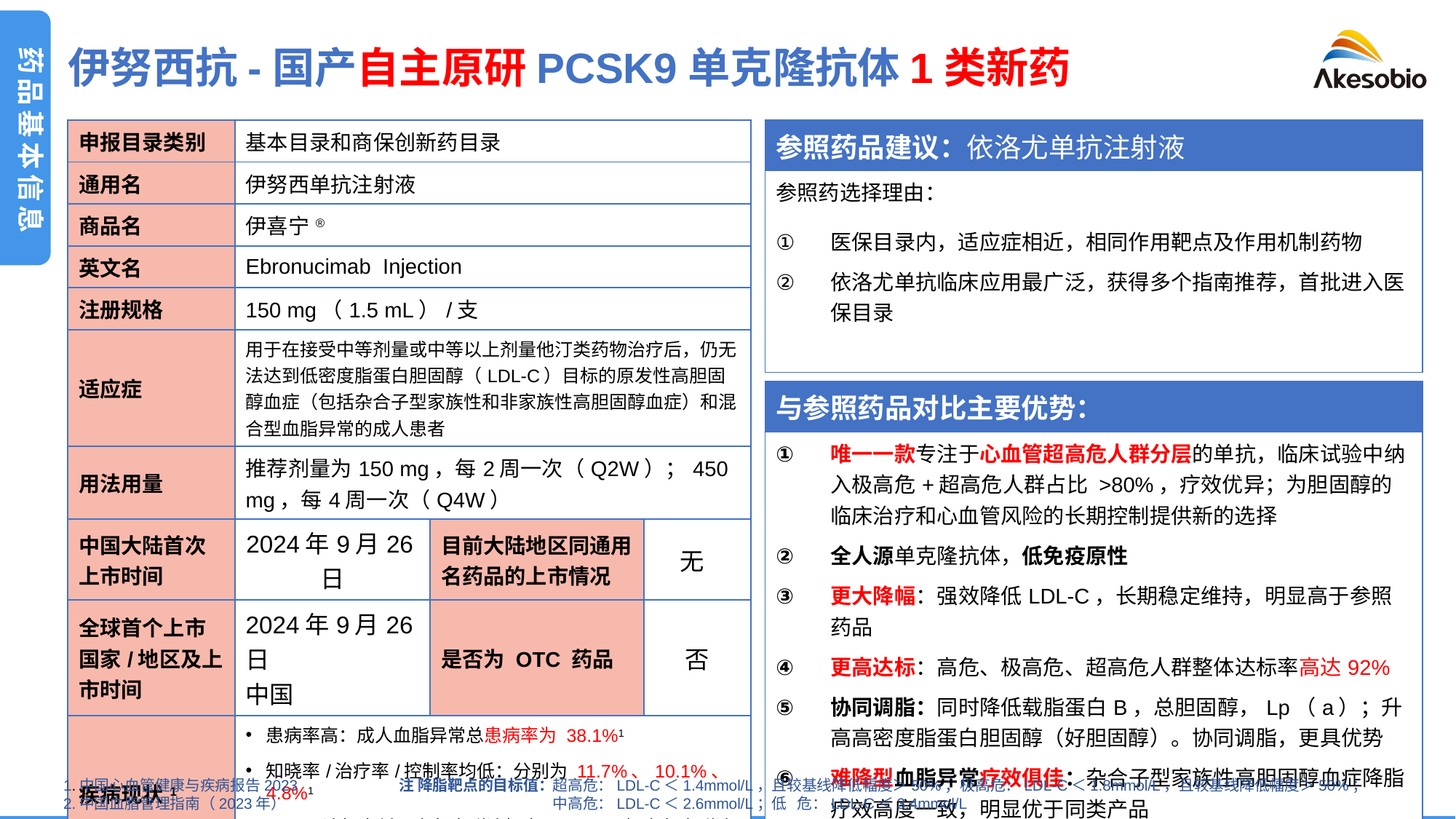

药品基本信息
伊努西抗-国产自主原研PCSK9单克隆抗体1类新药
| 申报目录类别 | 基本目录和商保创新药目录 |  |  |
| --- | --- | --- | --- |
| 通用名 | 伊努西单抗注射液 |  |  |
| 商品名 | 伊喜宁® |  |  |
| 英文名 | Ebronucimab Injection |  |  |
| 注册规格 | 150 mg（1.5 mL）/支 |  |  |
| 适应症 | 用于在接受中等剂量或中等以上剂量他汀类药物治疗后，仍无法达到低密度脂蛋白胆固醇（LDL-C）目标的原发性高胆固醇血症（包括杂合子型家族性和非家族性高胆固醇血症）和混合型血脂异常的成人患者 |  |  |
| 用法用量 | 推荐剂量为150 mg，每2周一次（Q2W）；450 mg，每4周一次（Q4W） |  |  |
| 中国大陆首次上市时间 | 2024年9月26日 | 目前大陆地区同通用名药品的上市情况 | 无 |
| 全球首个上市国家/地区及上市时间 | 2024年9月26日 中国 | 是否为 OTC 药品 | 否 |
| 疾病现状1 | 患病率高：成人血脂异常总患病率为 38.1%1 知晓率/治疗率/控制率均低：分别为 11.7%、10.1%、4.8%1 LDL-C达标率低：高危人群达标率 42.9%；极高危人群达标率仅为26.6%，超高危人群达标率仅为13%2 |  |  |
| 参照药品建议：依洛尤单抗注射液 |
| --- |
| 参照药选择理由： 医保目录内，适应症相近，相同作用靶点及作用机制药物 依洛尤单抗临床应用最广泛，获得多个指南推荐，首批进入医保目录 |
| 与参照药品对比主要优势： |
| --- |
| 唯一一款专注于心血管超高危人群分层的单抗，临床试验中纳入极高危+超高危人群占比 >80%，疗效优异；为胆固醇的临床治疗和心血管风险的长期控制提供新的选择 全人源单克隆抗体，低免疫原性 更大降幅：强效降低LDL-C，长期稳定维持，明显高于参照药品 更高达标：高危、极高危、超高危人群整体达标率高达92% 协同调脂：同时降低载脂蛋白B，总胆固醇，Lp（a）；升高高密度脂蛋白胆固醇（好胆固醇）。协同调脂，更具优势 难降型血脂异常疗效俱佳：杂合子型家族性高胆固醇血症降脂疗效高度一致，明显优于同类产品 |
超高危：LDL-C＜1.4mmol/L，且较基线降低幅度＞50%；极高危：LDL-C＜1.8mmol/L，且较基线降低幅度＞50%；
中高危：LDL-C＜2.6mmol/L；低   危：LDL-C＜3.4mmol/L
注 降脂靶点的目标值：
1.中国心血管健康与疾病报告2023
2.中国血脂管理指南（2023年）